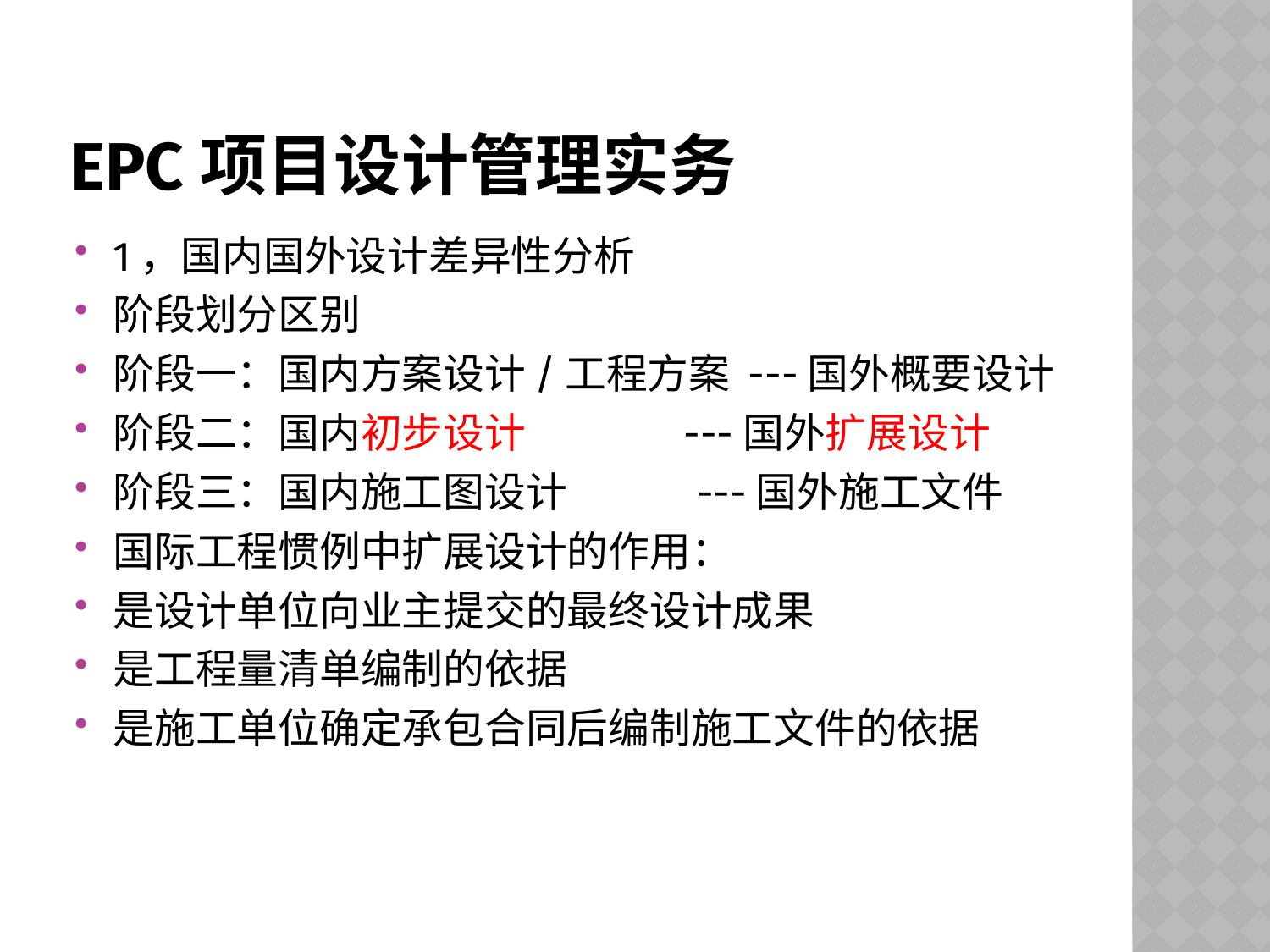

# EPC项目设计管理实务
1，国内国外设计差异性分析
阶段划分区别
阶段一：国内方案设计/工程方案 ---国外概要设计
阶段二：国内初步设计                ---国外扩展设计
阶段三：国内施工图设计             ---国外施工文件
国际工程惯例中扩展设计的作用：
是设计单位向业主提交的最终设计成果
是工程量清单编制的依据
是施工单位确定承包合同后编制施工文件的依据